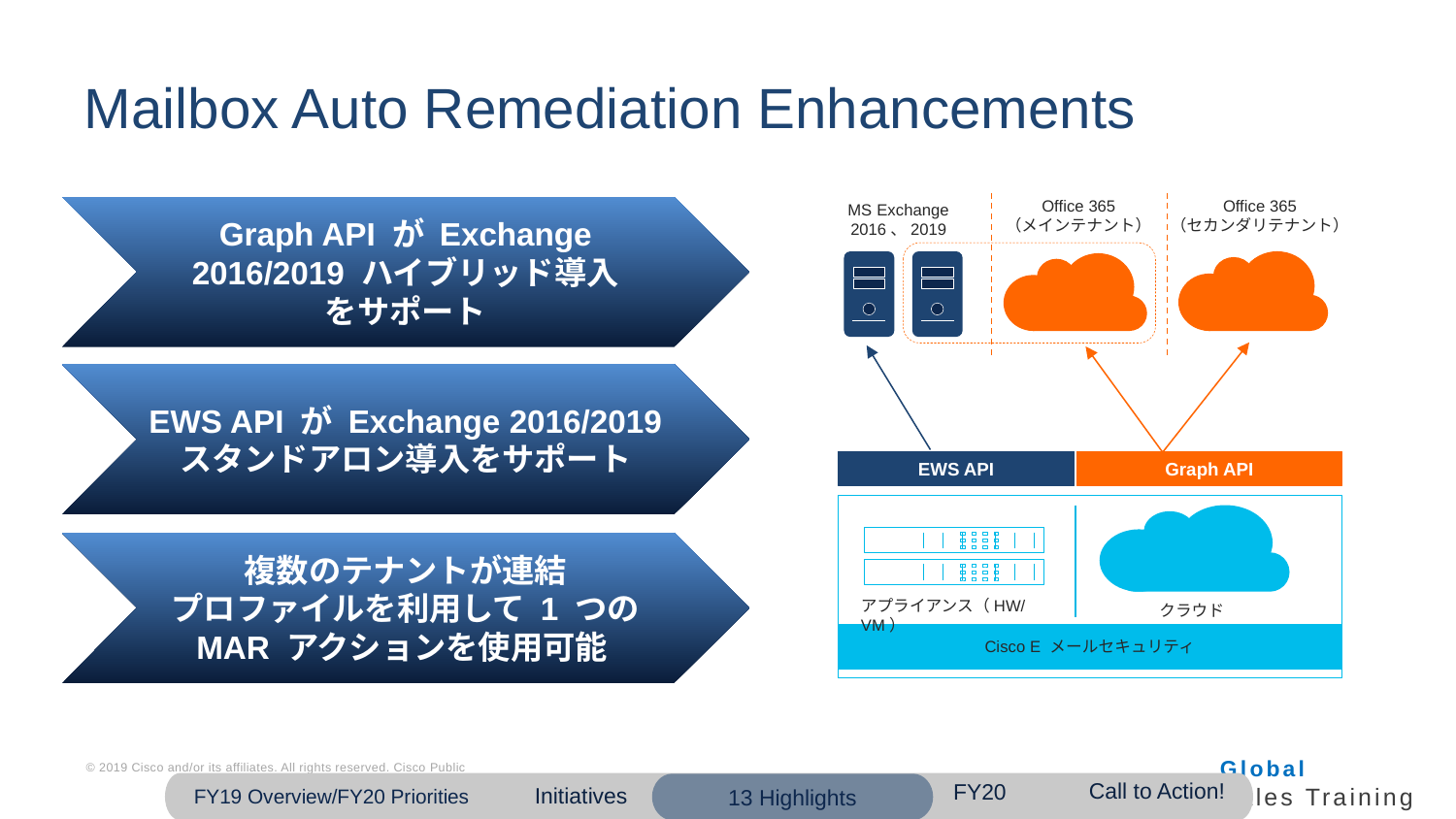

# Mailbox Auto Remediation Enhancements
Office 365
（メインテナント）
Office 365
（セカンダリテナント）
MS Exchange 2016、2019
Graph API が Exchange 2016/2019 ハイブリッド導入
をサポート

EWS API が Exchange 2016/2019 スタンドアロン導入をサポート
EWS API
Graph API

複数のテナントが連結
プロファイルを利用して 1 つの MAR アクションを使用可能

アプライアンス（HW/VM）
クラウド
Cisco E メールセキュリティ
Call to Action!

FY20
FY19 Overview/FY20 Priorities
13 Highlights
Initiatives